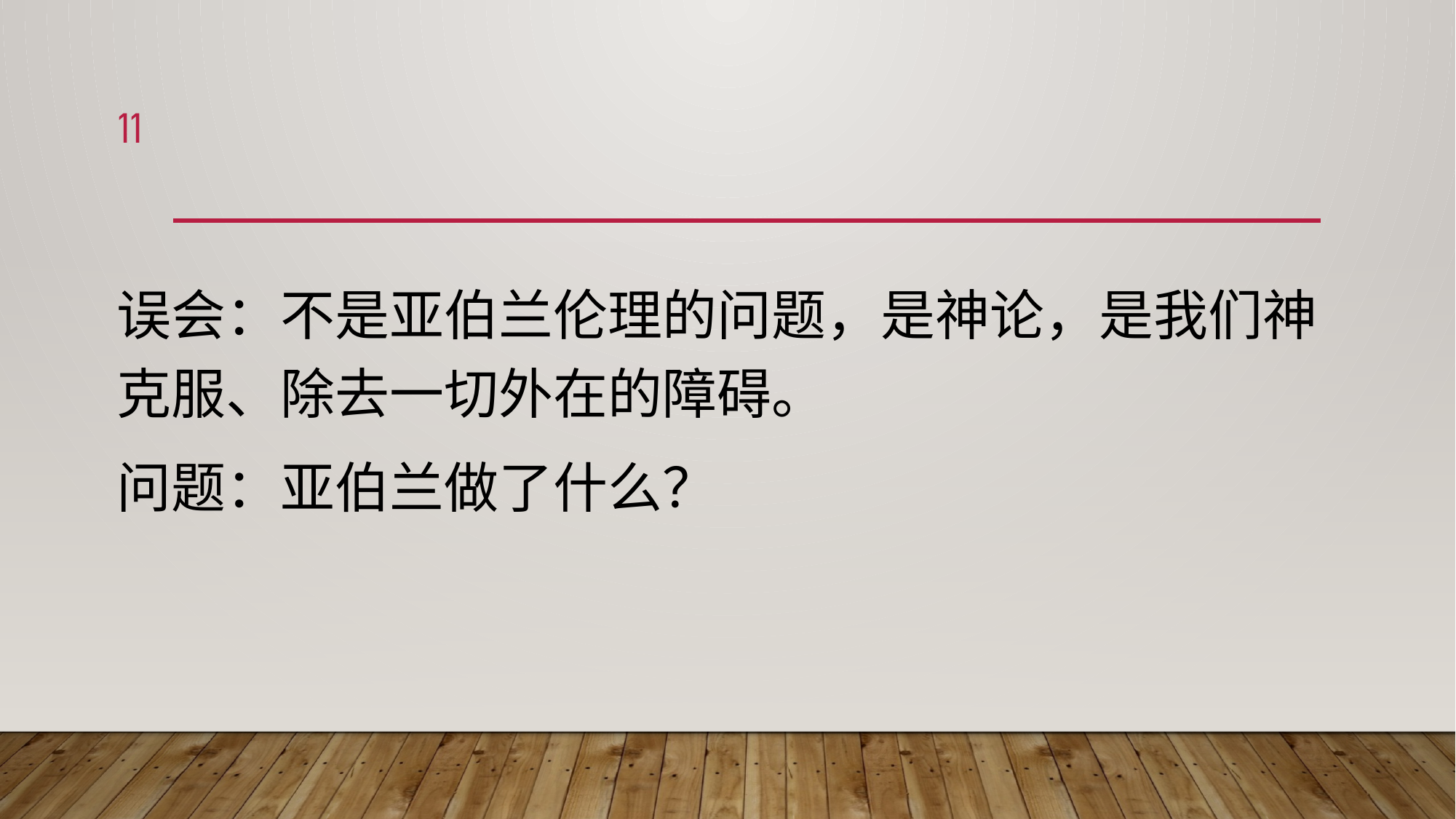

11
误会：不是亚伯兰伦理的问题，是神论，是我们神克服、除去一切外在的障碍。
问题：亚伯兰做了什么？